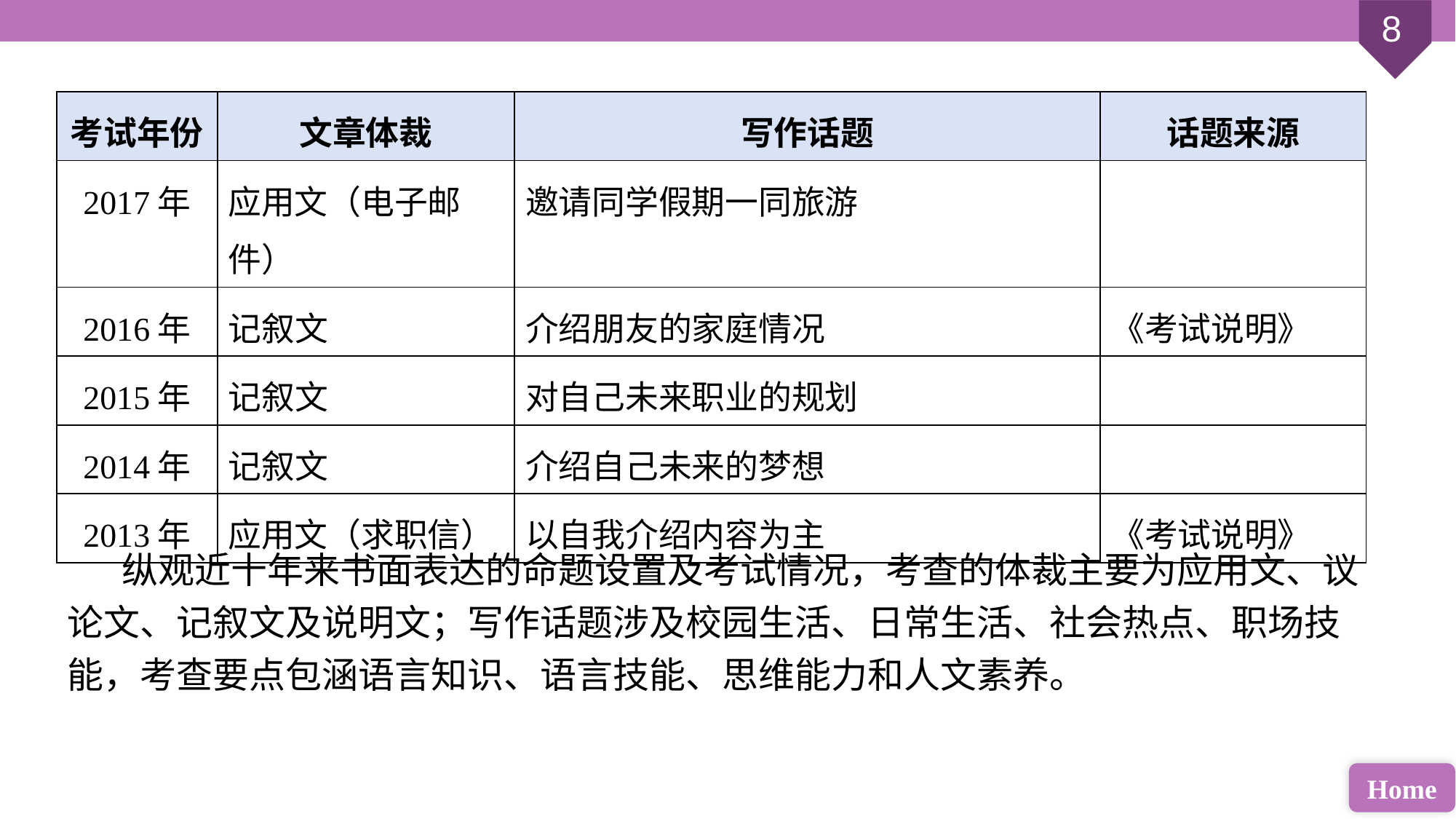

| 考试年份 | 文章体裁 | 写作话题 | 话题来源 |
| --- | --- | --- | --- |
| 2017年 | 应用文（电子邮件） | 邀请同学假期一同旅游 |  |
| 2016年 | 记叙文 | 介绍朋友的家庭情况 | 《考试说明》 |
| 2015年 | 记叙文 | 对自己未来职业的规划 |  |
| 2014年 | 记叙文 | 介绍自己未来的梦想 |  |
| 2013年 | 应用文（求职信） | 以自我介绍内容为主 | 《考试说明》 |
纵观近十年来书面表达的命题设置及考试情况，考查的体裁主要为应用文、议论文、记叙文及说明文；写作话题涉及校园生活、日常生活、社会热点、职场技能，考查要点包涵语言知识、语言技能、思维能力和人文素养。